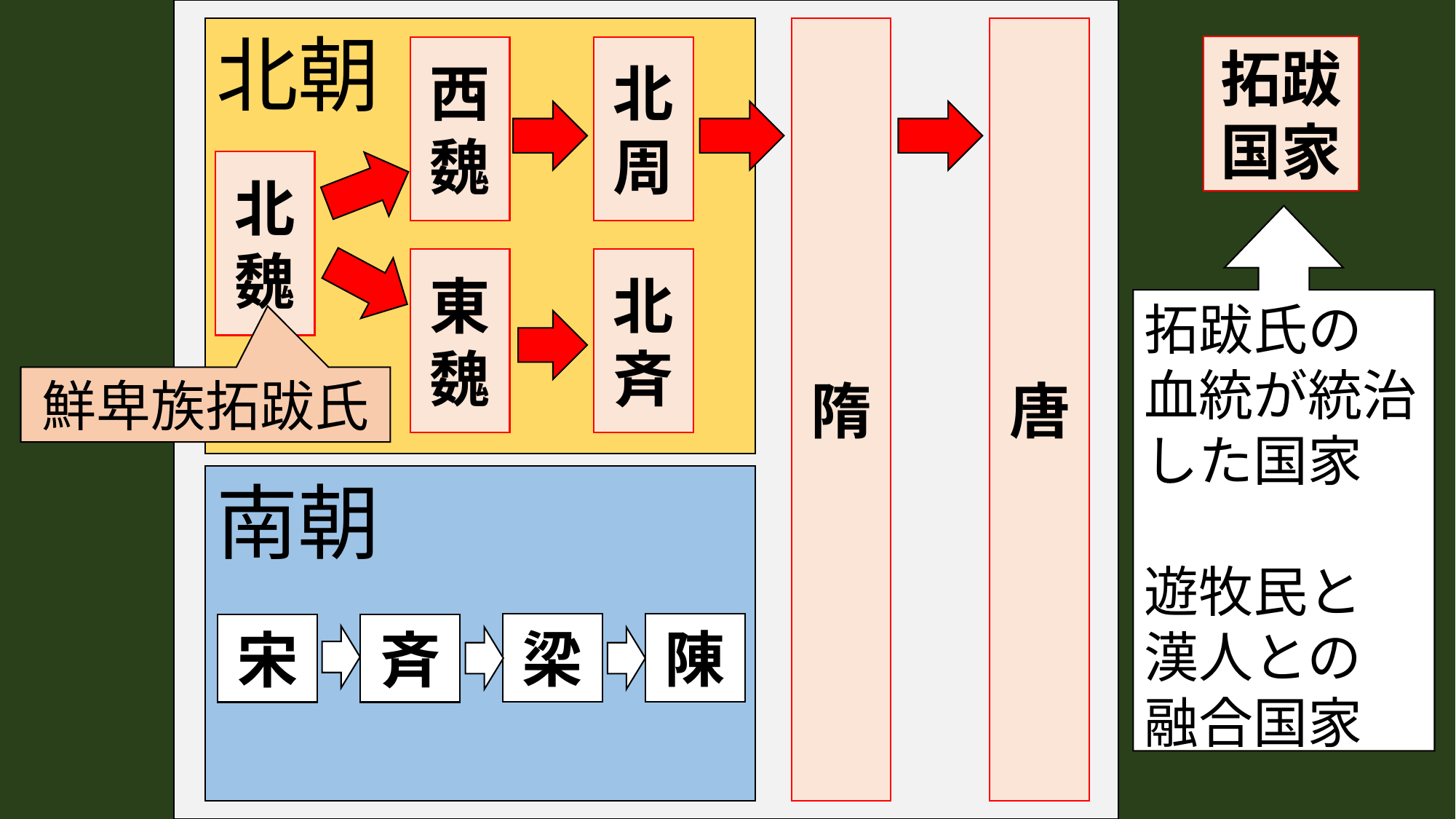

北朝
隋
唐
拓跋国家
西魏
北周

北魏

拓跋氏の
血統が統治した国家

遊牧民と
漢人との
融合国家
東魏
北斉

鮮卑族拓跋氏
南朝
梁
陳
宋
斉